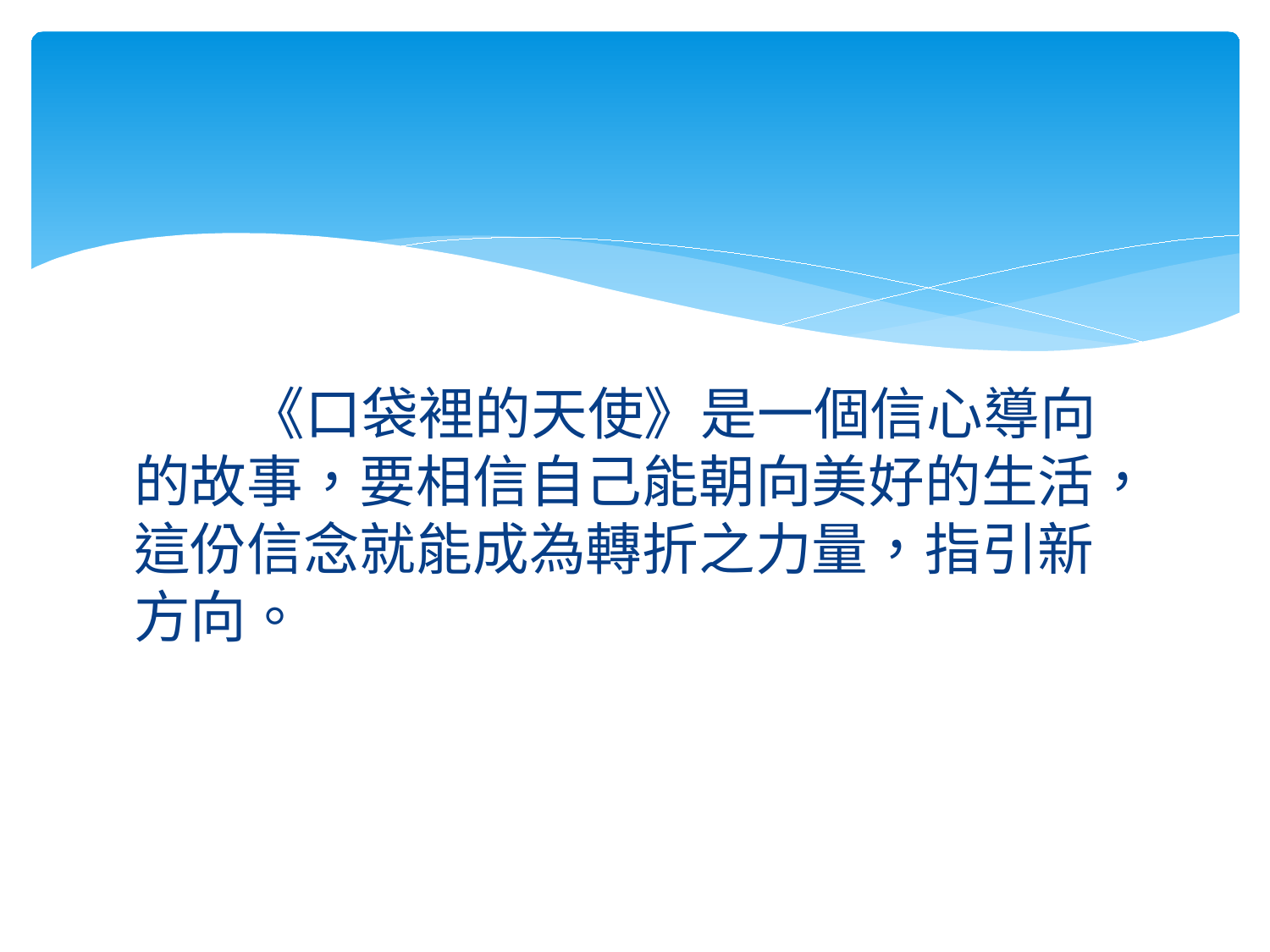

#
        《口袋裡的天使》是一個信心導向的故事，要相信自己能朝向美好的生活，這份信念就能成為轉折之力量，指引新方向。